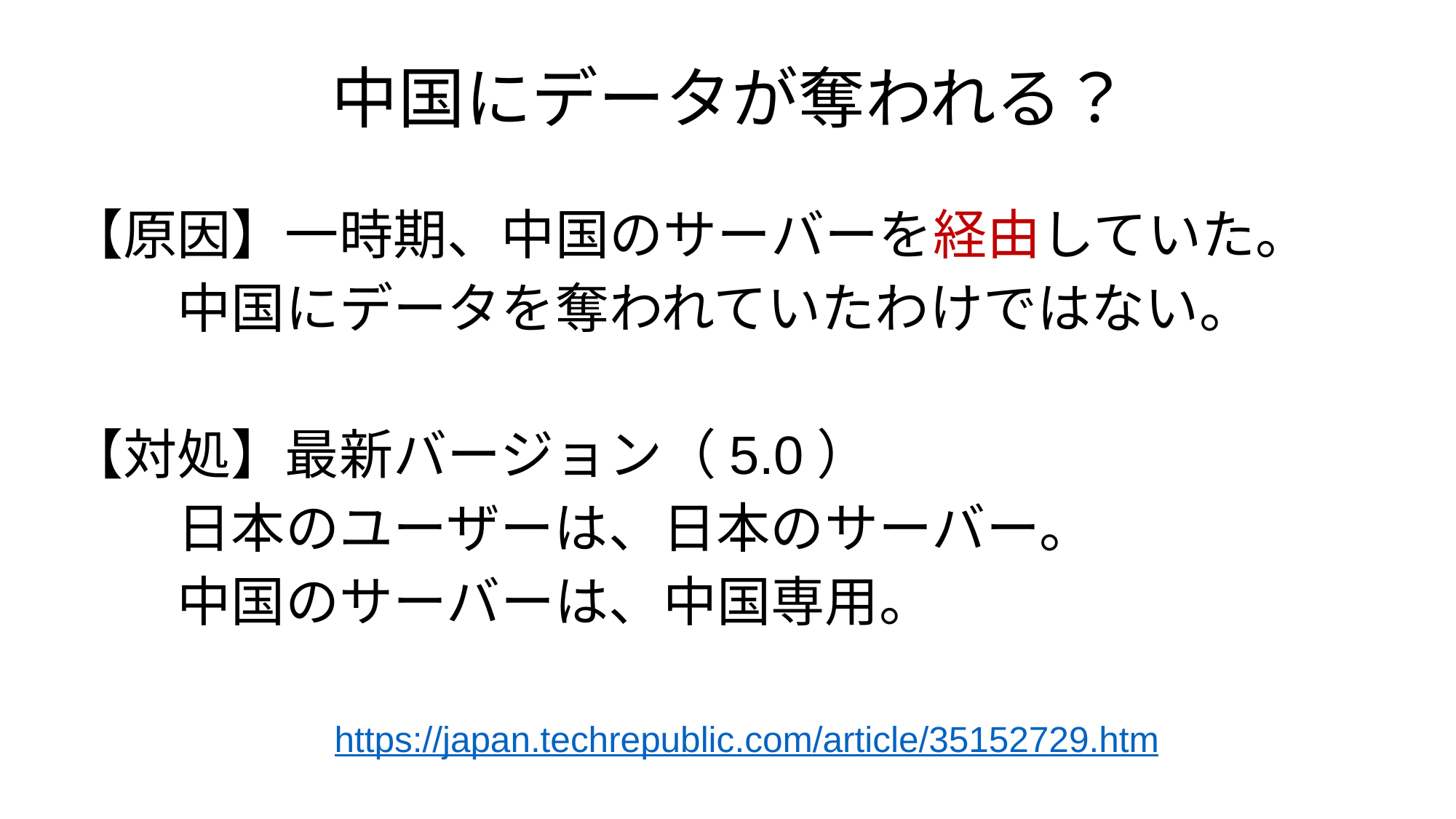

# 中国にデータが奪われる？
【原因】一時期、中国のサーバーを経由していた。
		中国にデータを奪われていたわけではない。

【対処】最新バージョン（5.0）
		日本のユーザーは、日本のサーバー。
		中国のサーバーは、中国専用。

https://japan.techrepublic.com/article/35152729.htm